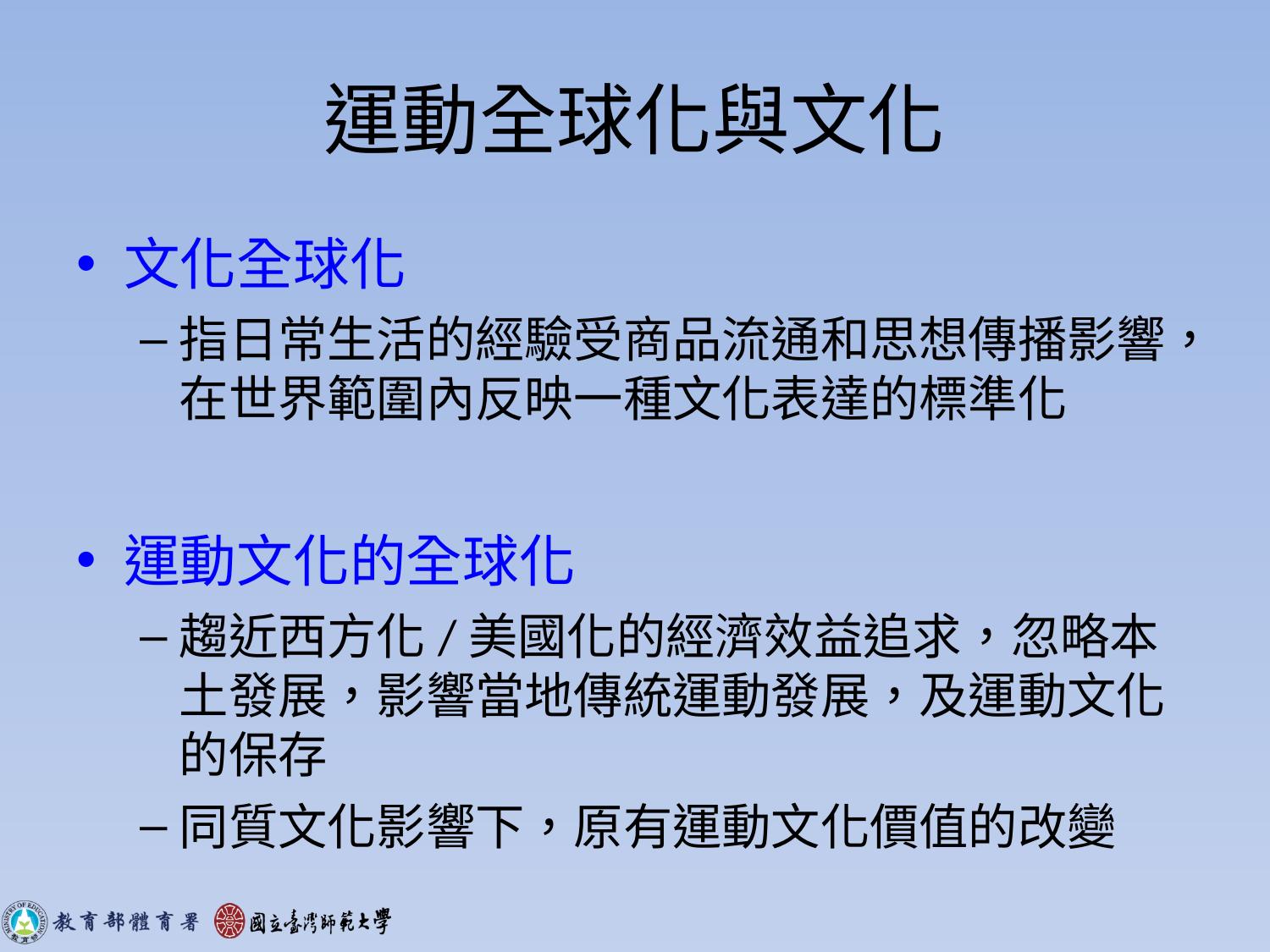

# 運動全球化與文化
文化全球化
指日常生活的經驗受商品流通和思想傳播影響，在世界範圍內反映一種文化表達的標準化

運動文化的全球化
趨近西方化/美國化的經濟效益追求，忽略本土發展，影響當地傳統運動發展，及運動文化的保存
同質文化影響下，原有運動文化價值的改變